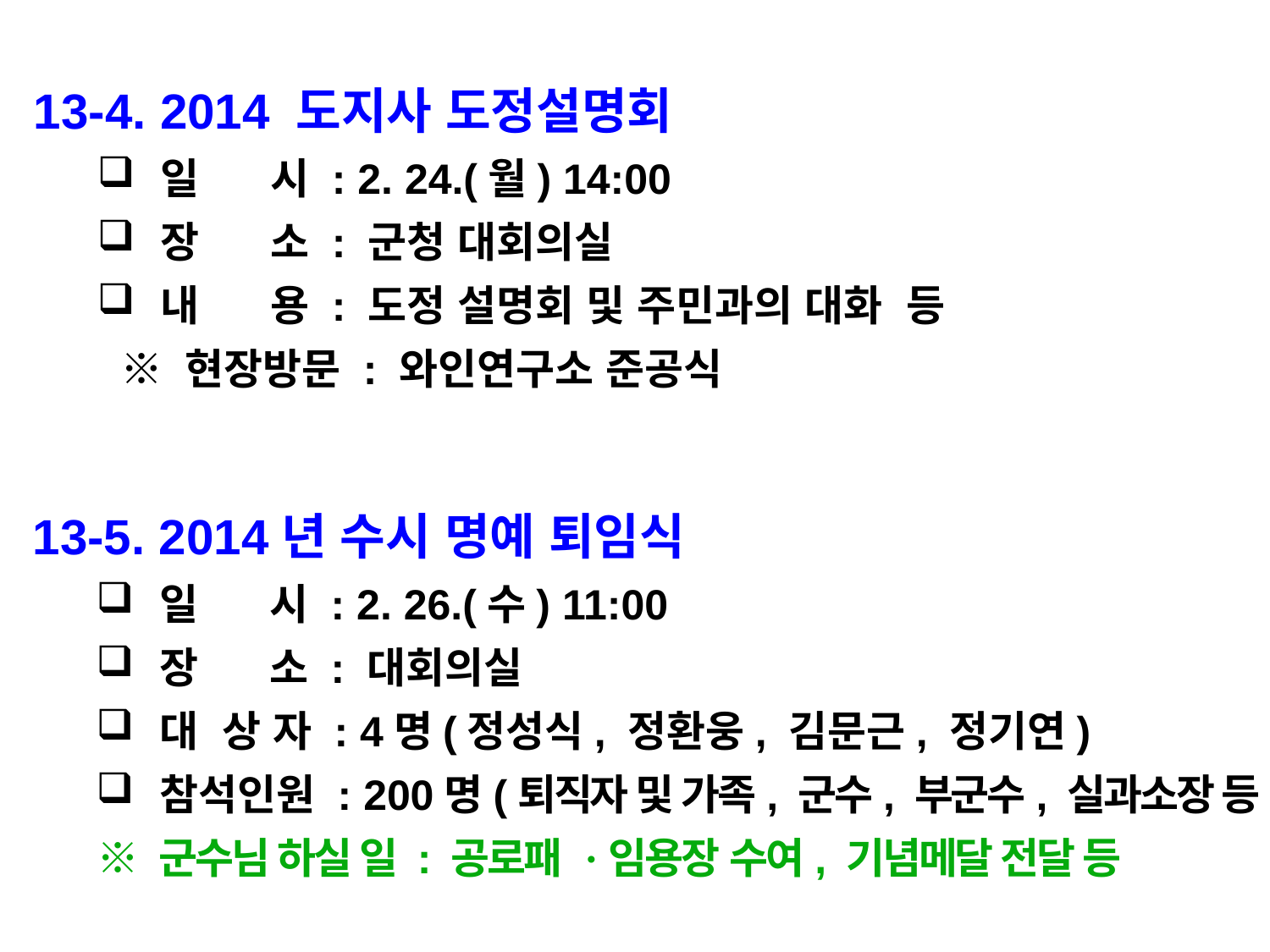

13-4. 2014 도지사 도정설명회
일      시 : 2. 24.(월) 14:00
장      소 : 군청 대회의실
내      용 : 도정 설명회 및 주민과의 대화  등
  ※ 현장방문 : 와인연구소 준공식
13-5. 2014년 수시 명예 퇴임식
일      시 : 2. 26.(수) 11:00
장      소 : 대회의실
대  상 자 : 4명(정성식, 정환웅, 김문근, 정기연)
참석인원 : 200명(퇴직자 및 가족, 군수, 부군수, 실과소장 등)
      ※ 군수님 하실 일 : 공로패 ·임용장 수여, 기념메달 전달 등